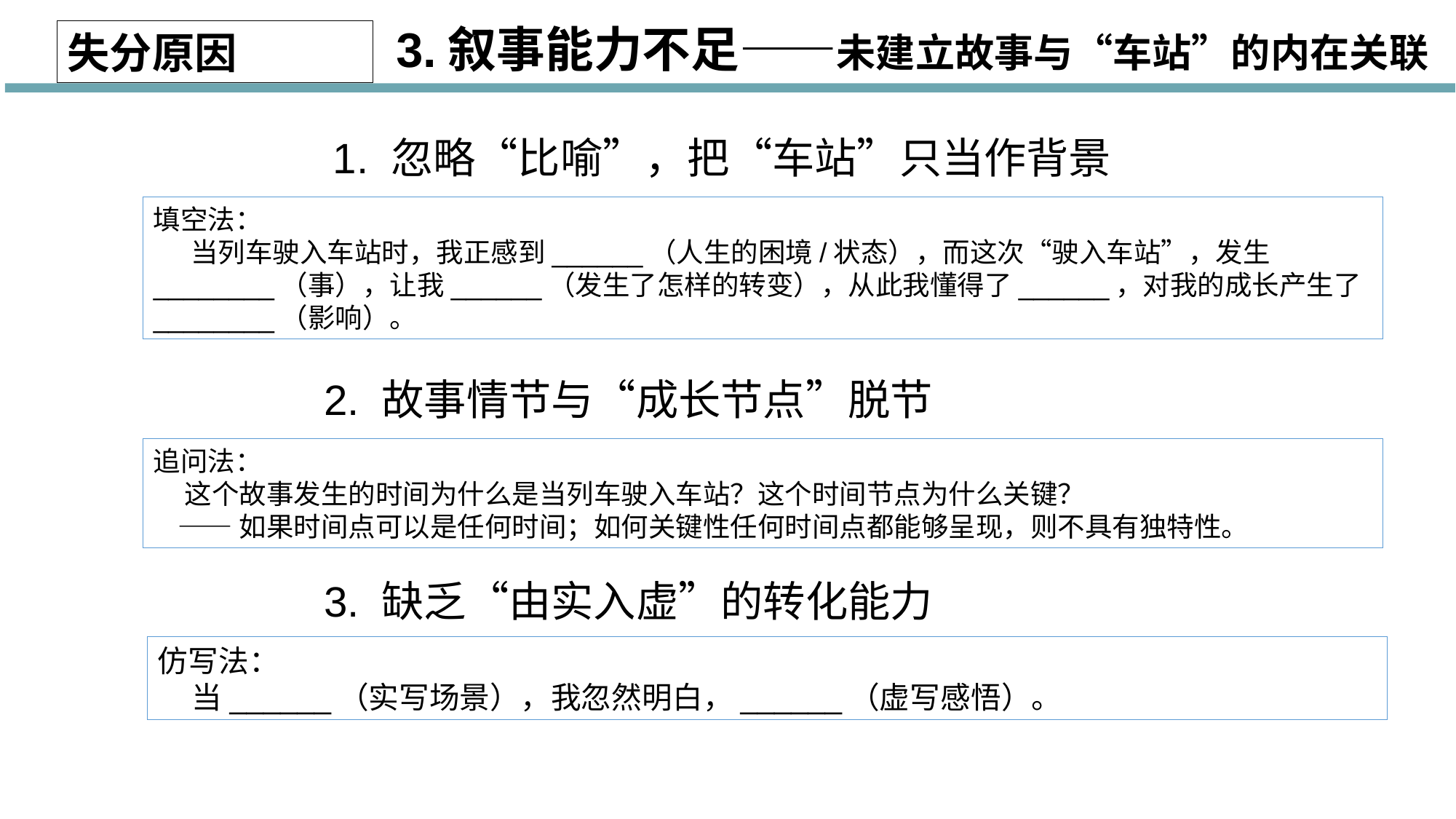

3.叙事能力不足——未建立故事与“车站”的内在关联

失分原因

1. 忽略“比喻”，把“车站”只当作背景
填空法：
     当列车驶入车站时，我正感到______（人生的困境/状态），而这次“驶入车站”，发生________（事），让我______（发生了怎样的转变），从此我懂得了______，对我的成长产生了________（影响）。
2. 故事情节与“成长节点”脱节
追问法：
    这个故事发生的时间为什么是当列车驶入车站？这个时间节点为什么关键？
    ——如果时间点可以是任何时间；如何关键性任何时间点都能够呈现，则不具有独特性。
3. 缺乏“由实入虚”的转化能力
仿写法：
    当______（实写场景），我忽然明白，______（虚写感悟）。